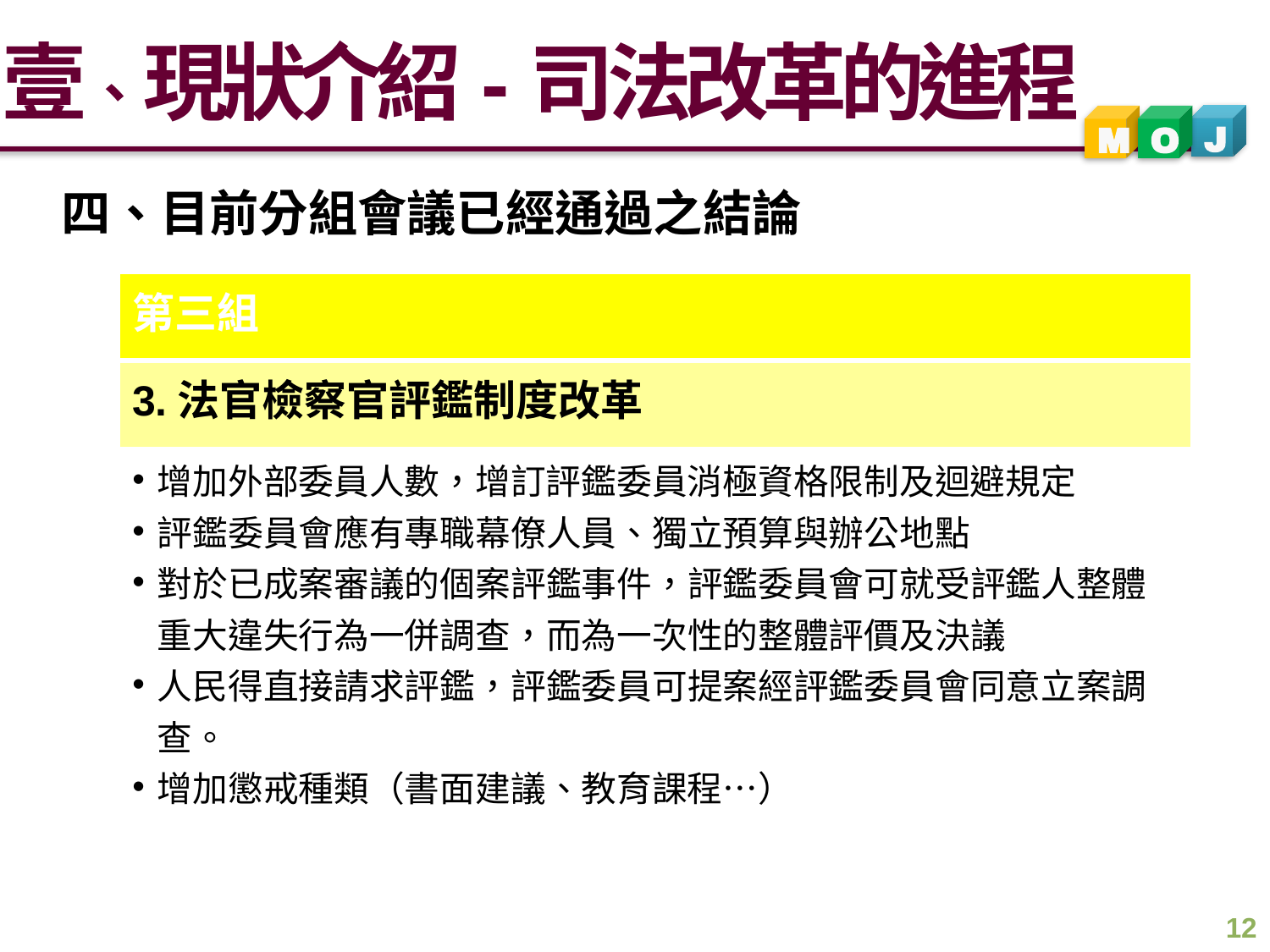

壹、現狀介紹-司法改革的進程
J
M
O
四、目前分組會議已經通過之結論
| 第三組 |
| --- |
| 3.法官檢察官評鑑制度改革 |
| 增加外部委員人數，增訂評鑑委員消極資格限制及迴避規定 評鑑委員會應有專職幕僚人員、獨立預算與辦公地點 對於已成案審議的個案評鑑事件，評鑑委員會可就受評鑑人整體重大違失行為一併調查，而為一次性的整體評價及決議 人民得直接請求評鑑，評鑑委員可提案經評鑑委員會同意立案調查。 增加懲戒種類（書面建議、教育課程…） |
12